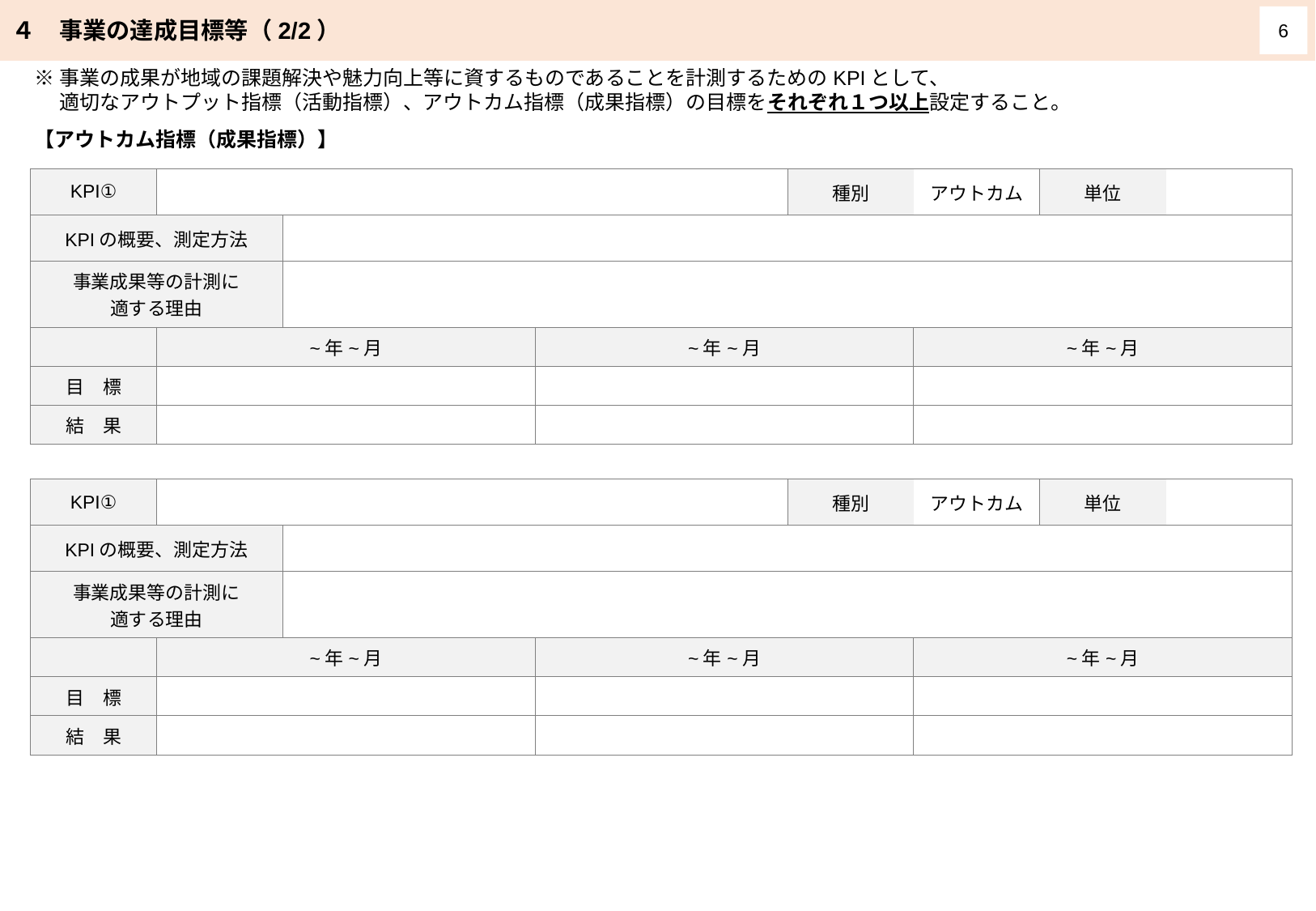

４　事業の達成目標等（2/2）
6
※事業の成果が地域の課題解決や魅力向上等に資するものであることを計測するためのKPIとして、
　 適切なアウトプット指標（活動指標）、アウトカム指標（成果指標）の目標をそれぞれ１つ以上設定すること。
【アウトカム指標（成果指標）】
| KPI① |  |  |  | 種別 | アウトカム | 単位 |  |
| --- | --- | --- | --- | --- | --- | --- | --- |
| KPIの概要、測定方法 |  |  |  |  |  |  |  |
| 事業成果等の計測に 適する理由 |  |  |  |  |  |  |  |
|  | ~年~月 |  | ~年~月 |  | ~年~月 |  |  |
| 目　標 |  |  |  |  |  |  |  |
| 結　果 |  |  |  |  |  |  |  |
| KPI① |  |  |  | 種別 | アウトカム | 単位 |  |
| --- | --- | --- | --- | --- | --- | --- | --- |
| KPIの概要、測定方法 |  |  |  |  |  |  |  |
| 事業成果等の計測に 適する理由 |  |  |  |  |  |  |  |
|  | ~年~月 |  | ~年~月 |  | ~年~月 |  |  |
| 目　標 |  |  |  |  |  |  |  |
| 結　果 |  |  |  |  |  |  |  |